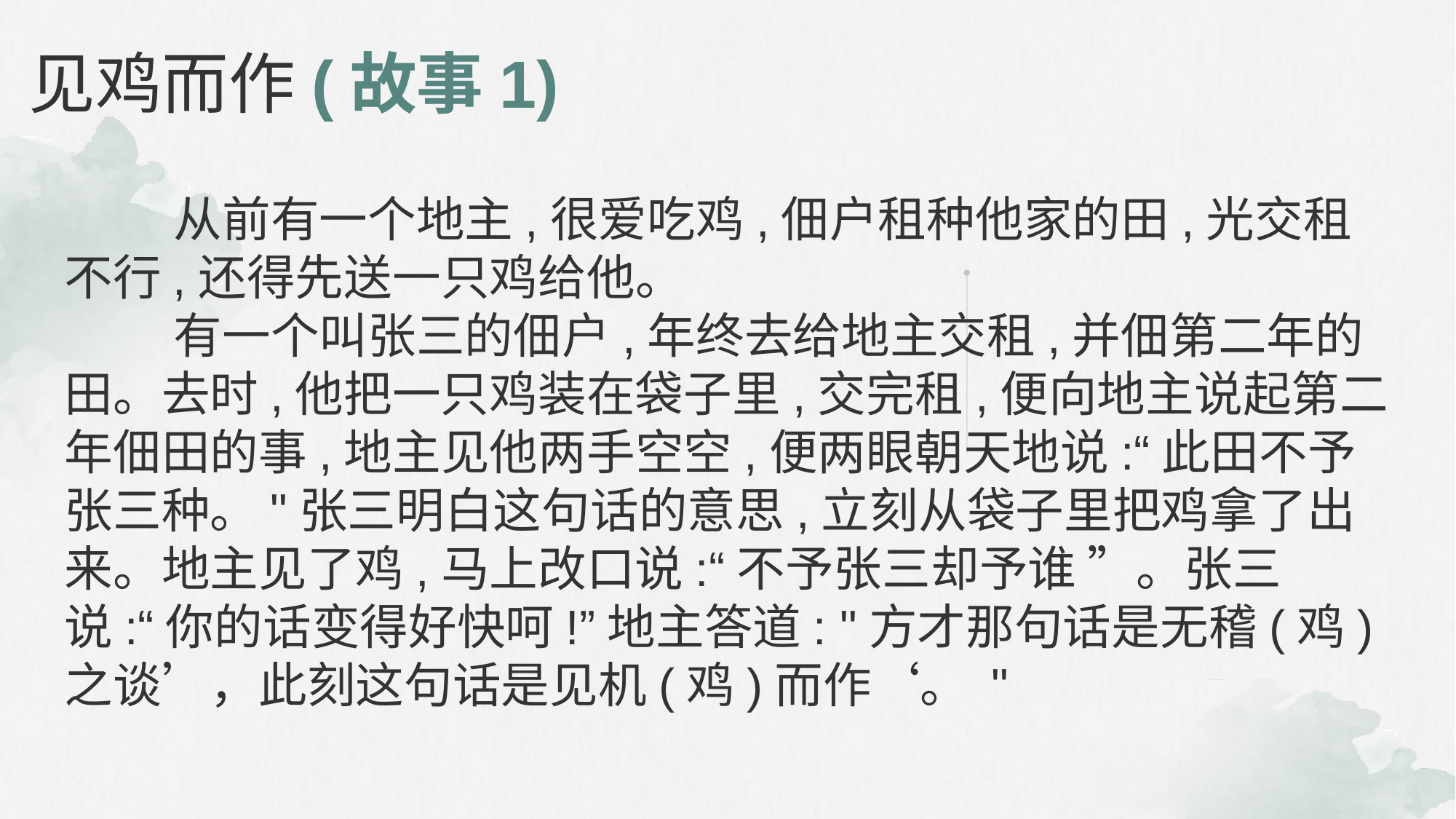

# 见鸡而作(故事1)
	从前有一个地主,很爱吃鸡,佃户租种他家的田,光交租不行,还得先送一只鸡给他。
	有一个叫张三的佃户,年终去给地主交租,并佃第二年的田。去时,他把一只鸡装在袋子里,交完租,便向地主说起第二年佃田的事,地主见他两手空空,便两眼朝天地说:“此田不予张三种。"张三明白这句话的意思,立刻从袋子里把鸡拿了出来。地主见了鸡,马上改口说:“不予张三却予谁 ”。张三说:“你的话变得好快呵!”地主答道: "方才那句话是无稽(鸡)之谈’，此刻这句话是见机(鸡)而作‘。 "